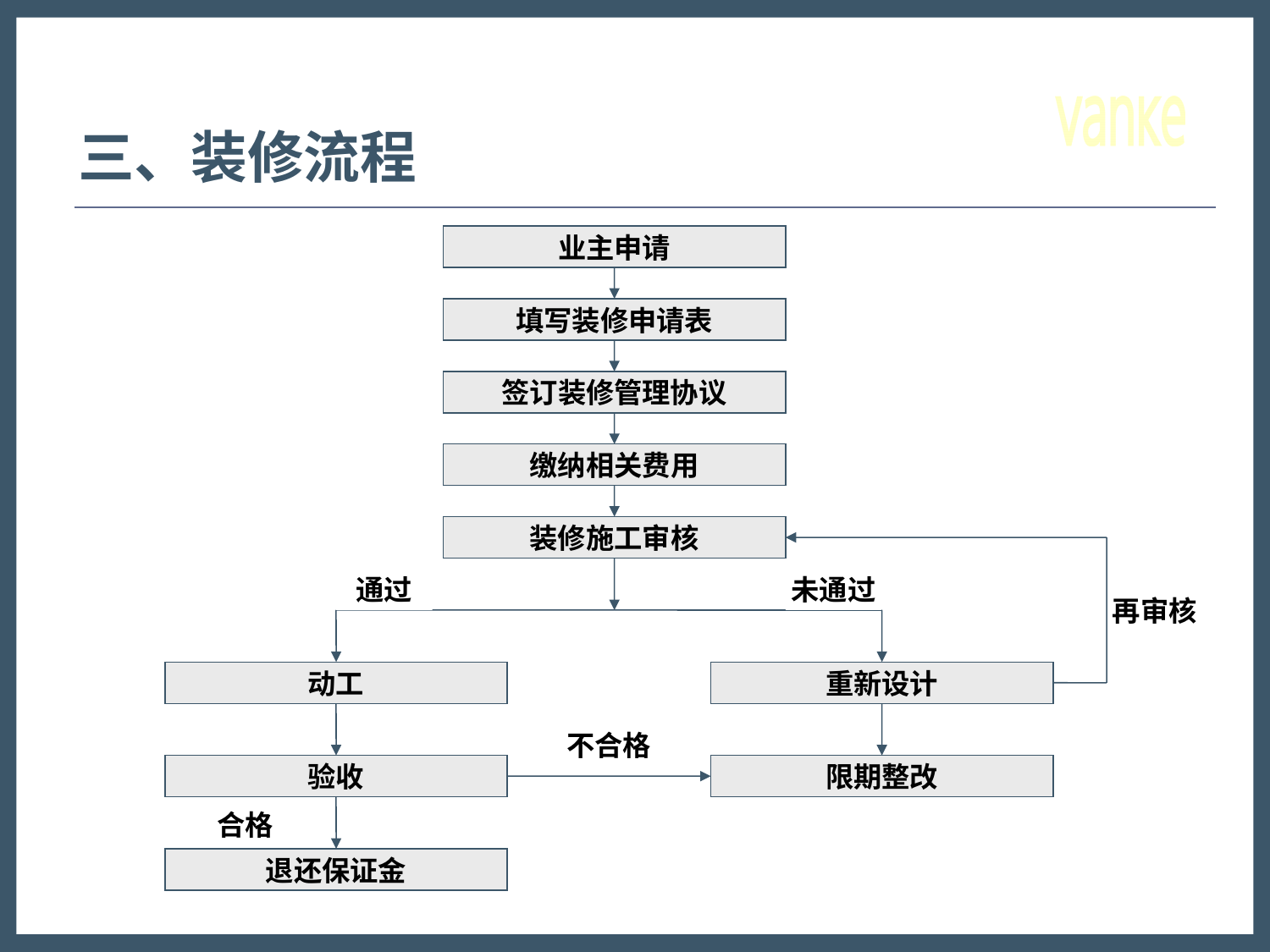

# 三、装修流程

业主申请

填写装修申请表

签订装修管理协议

缴纳相关费用

装修施工审核

通过
未通过
再审核

动工
重新设计

不合格
验收
限期整改

合格
退还保证金